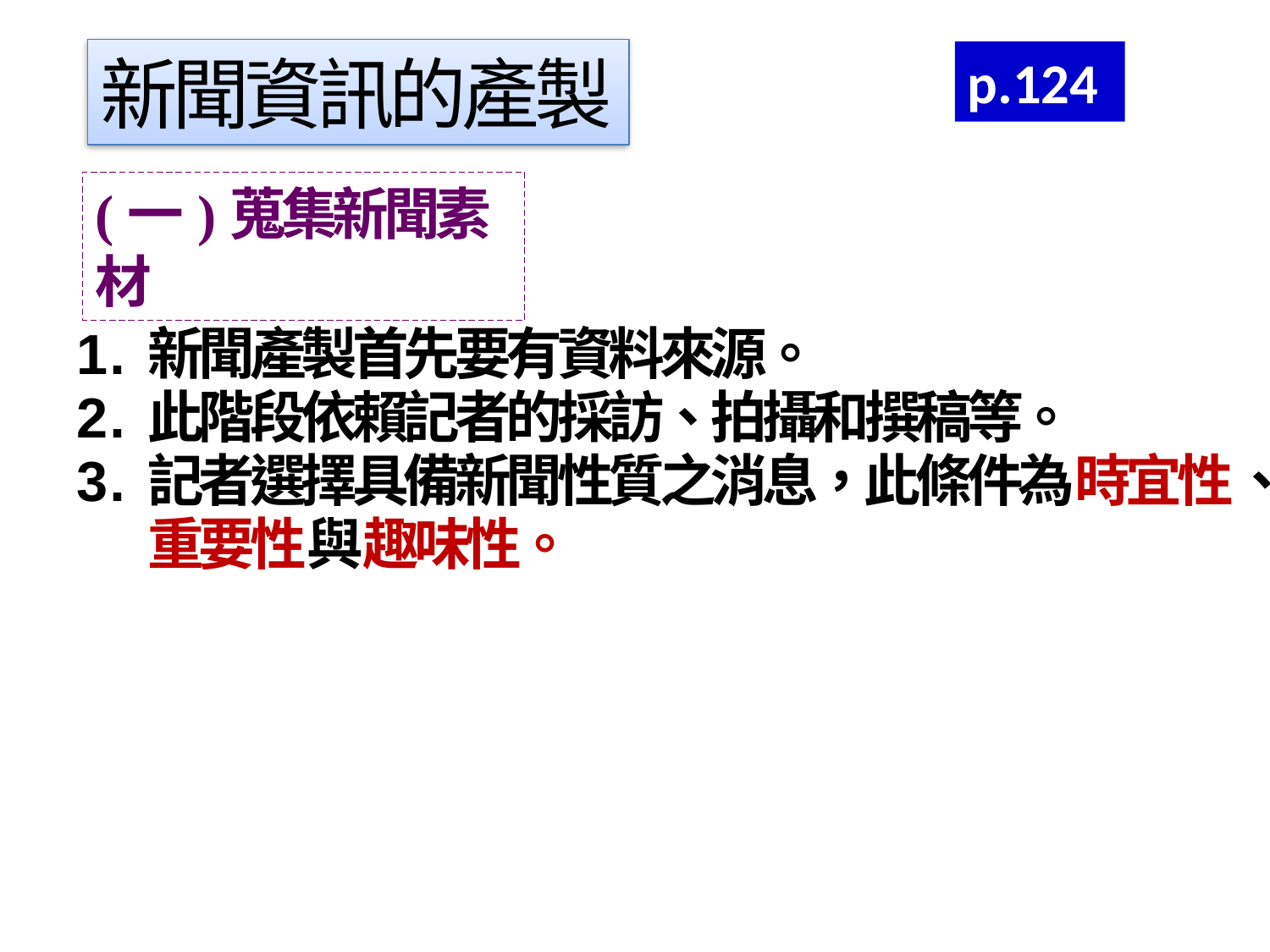

新聞資訊的產製
p.124
(一)蒐集新聞素材
新聞產製首先要有資料來源。
此階段依賴記者的採訪、拍攝和撰稿等。
記者選擇具備新聞性質之消息，此條件為時宜性、重要性與趣味性。